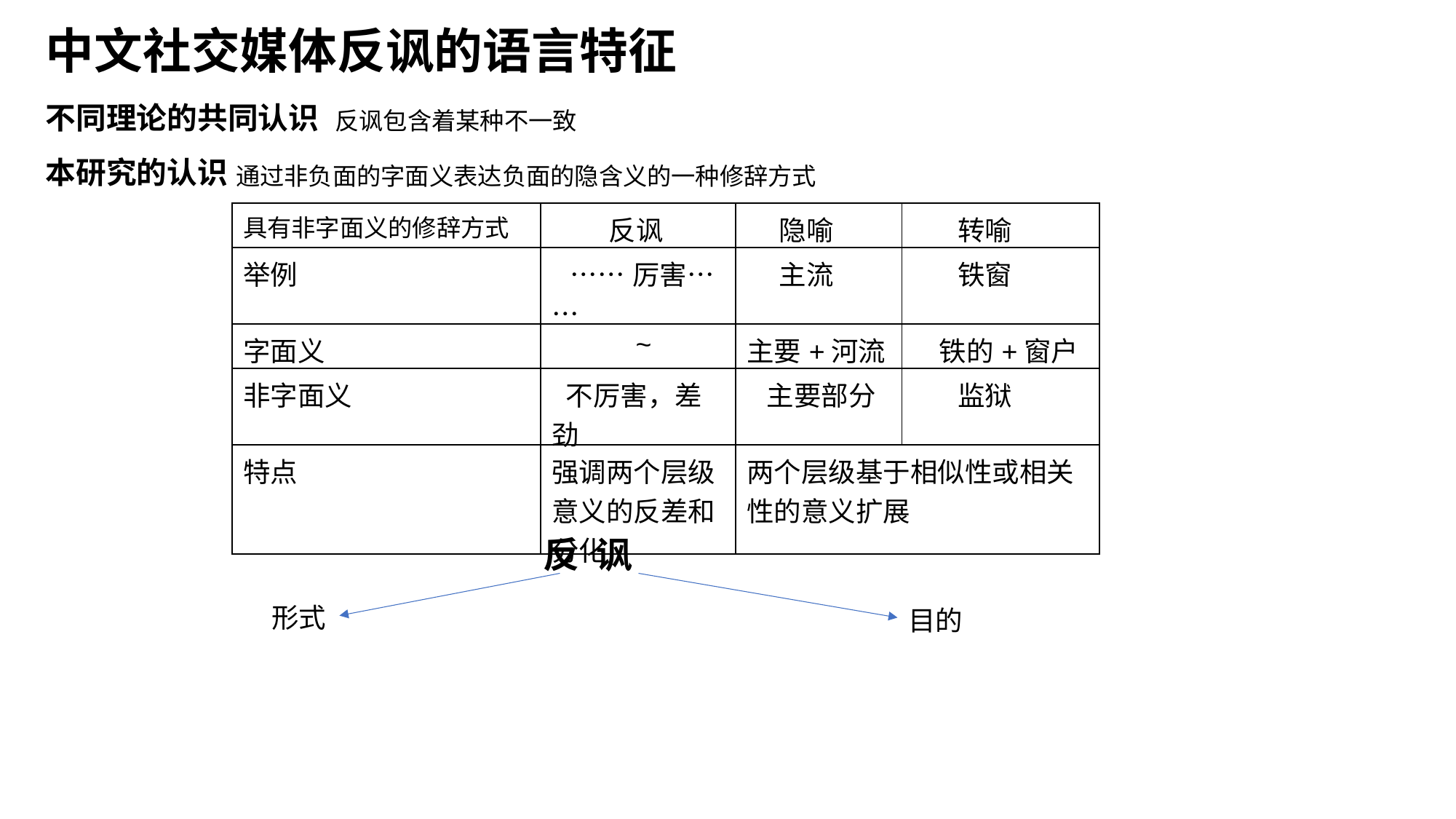

中文社交媒体反讽的语言特征
不同理论的共同认识
反讽包含着某种不一致
本研究的认识
通过非负面的字面义表达负面的隐含义的一种修辞方式
| 具有非字面义的修辞方式 | 反讽 | 隐喻 | 转喻 |
| --- | --- | --- | --- |
| 举例 | ……厉害…… | 主流 | 铁窗 |
| 字面义 | ~ | 主要+河流 | 铁的+窗户 |
| 非字面义 | 不厉害，差劲 | 主要部分 | 监狱 |
| 特点 | 强调两个层级意义的反差和分化 | 两个层级基于相似性或相关性的意义扩展 |  |
反  讽
形式
目的